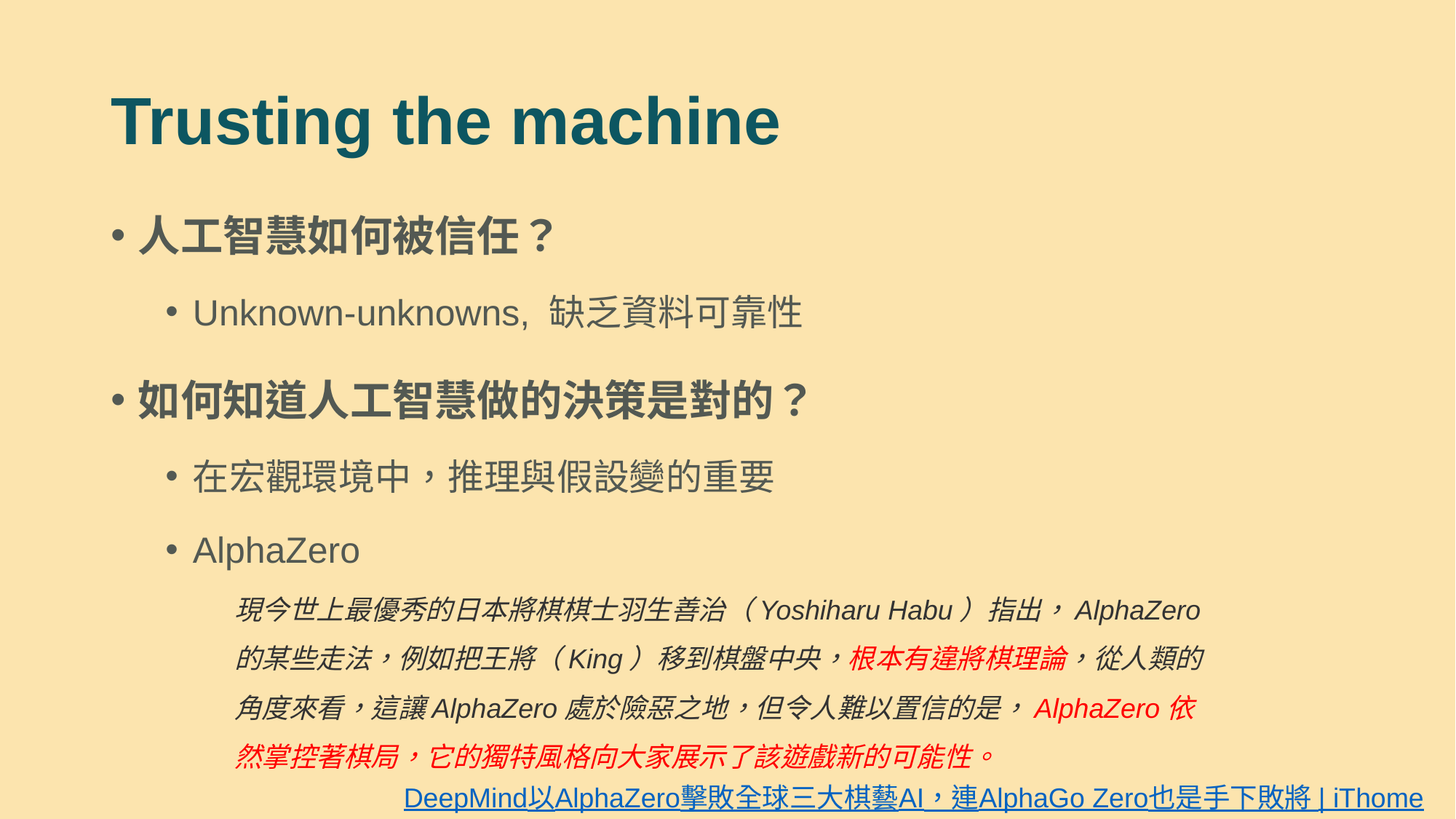

# Trusting the machine
人工智慧如何被信任？
Unknown-unknowns, 缺乏資料可靠性
如何知道人工智慧做的決策是對的？
在宏觀環境中，推理與假設變的重要
AlphaZero

現今世上最優秀的日本將棋棋士羽生善治（Yoshiharu Habu）指出，AlphaZero的某些走法，例如把王將（King）移到棋盤中央，根本有違將棋理論，從人類的角度來看，這讓AlphaZero處於險惡之地，但令人難以置信的是，AlphaZero依然掌控著棋局，它的獨特風格向大家展示了該遊戲新的可能性。
DeepMind以AlphaZero擊敗全球三大棋藝AI，連AlphaGo Zero也是手下敗將 | iThome